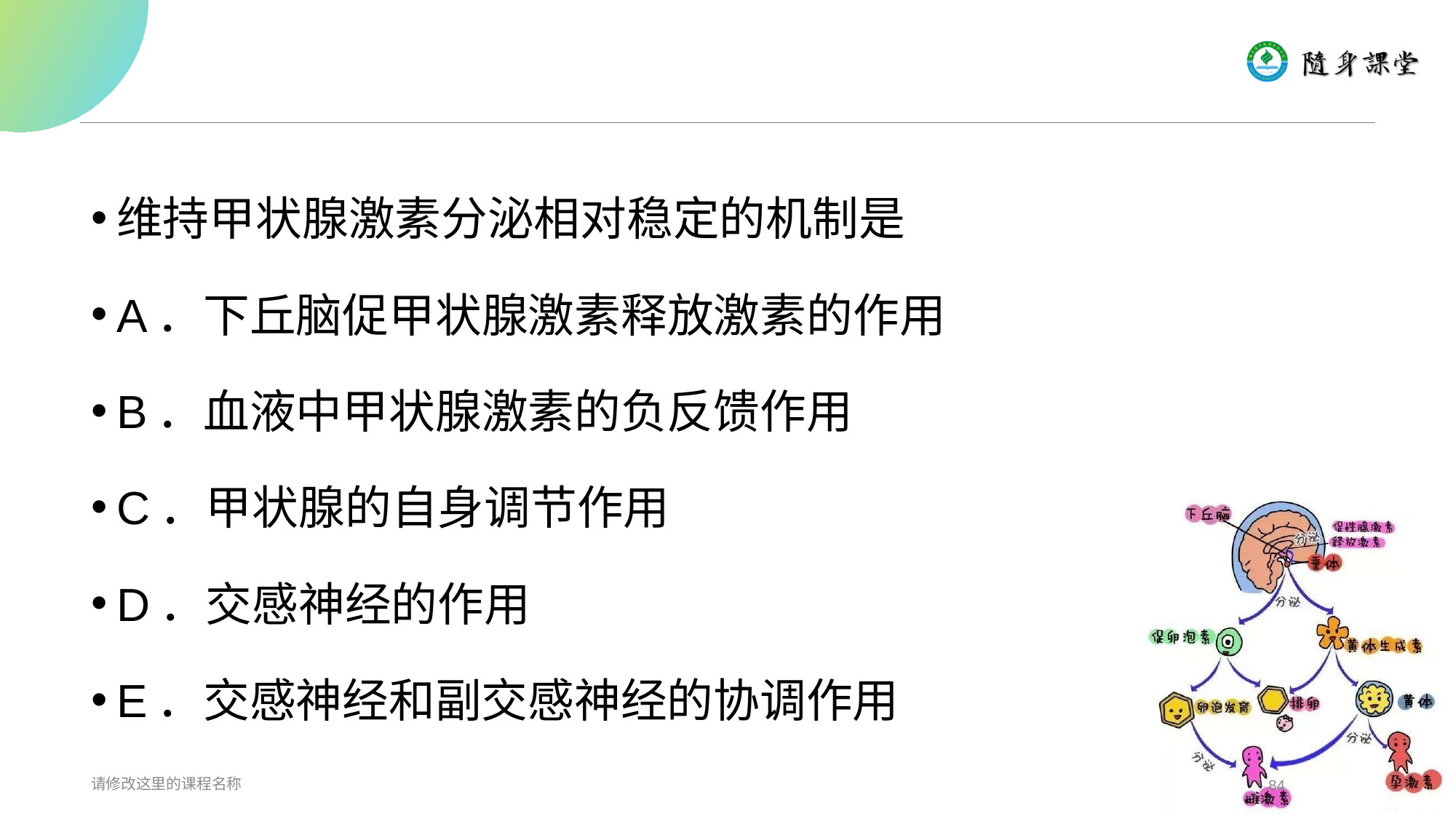

#
维持甲状腺激素分泌相对稳定的机制是
A．下丘脑促甲状腺激素释放激素的作用
B．血液中甲状腺激素的负反馈作用
C．甲状腺的自身调节作用
D．交感神经的作用
E．交感神经和副交感神经的协调作用
请修改这里的课程名称
84